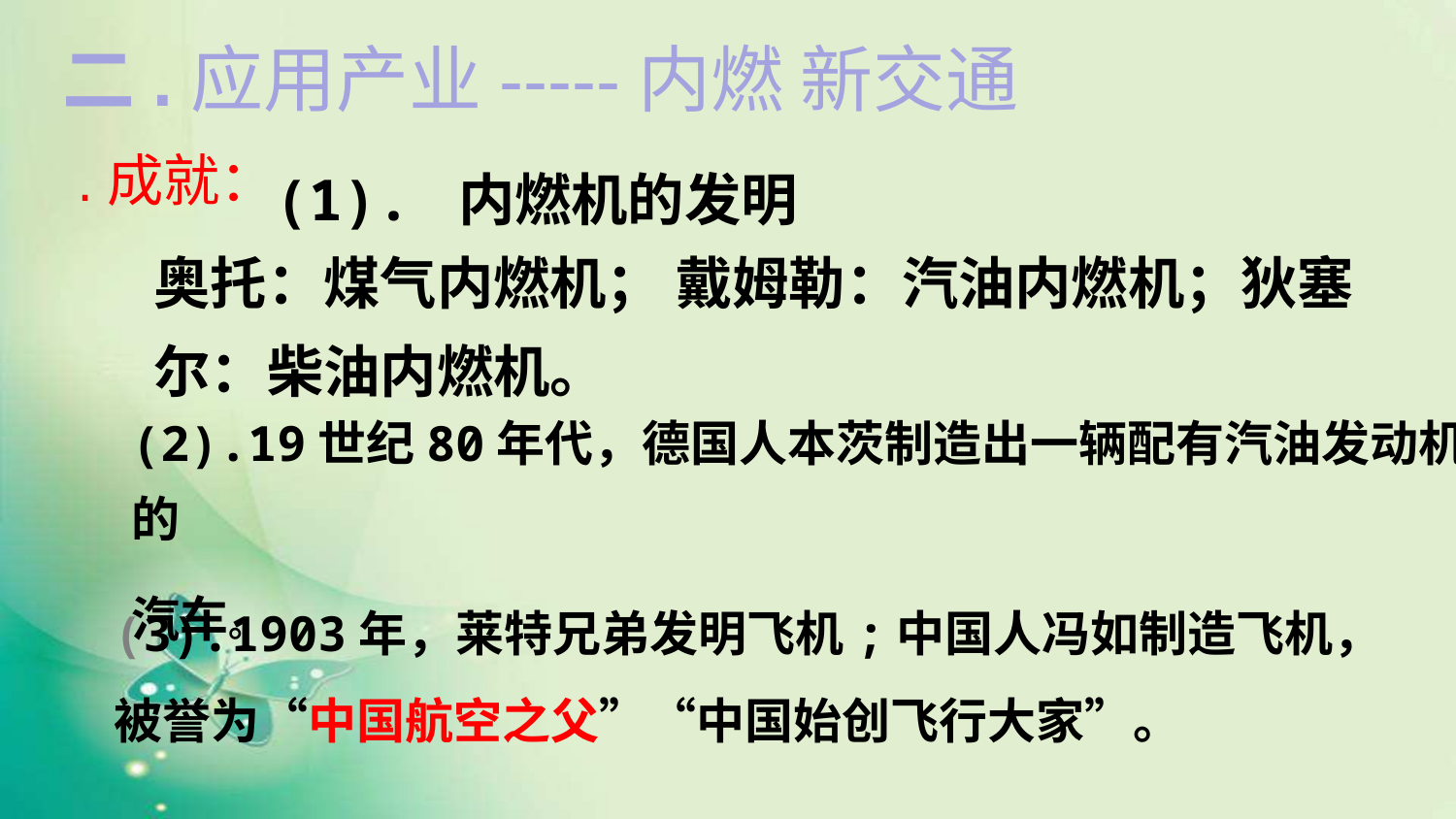

二.应用产业-----内燃 新交通
.成就：
(1). 内燃机的发明
奥托：煤气内燃机； 戴姆勒：汽油内燃机；狄塞尔：柴油内燃机。
(2).19世纪80年代，德国人本茨制造出一辆配有汽油发动机的
汽车。
(3).1903年，莱特兄弟发明飞机;中国人冯如制造飞机，被誉为“中国航空之父”“中国始创飞行大家”。